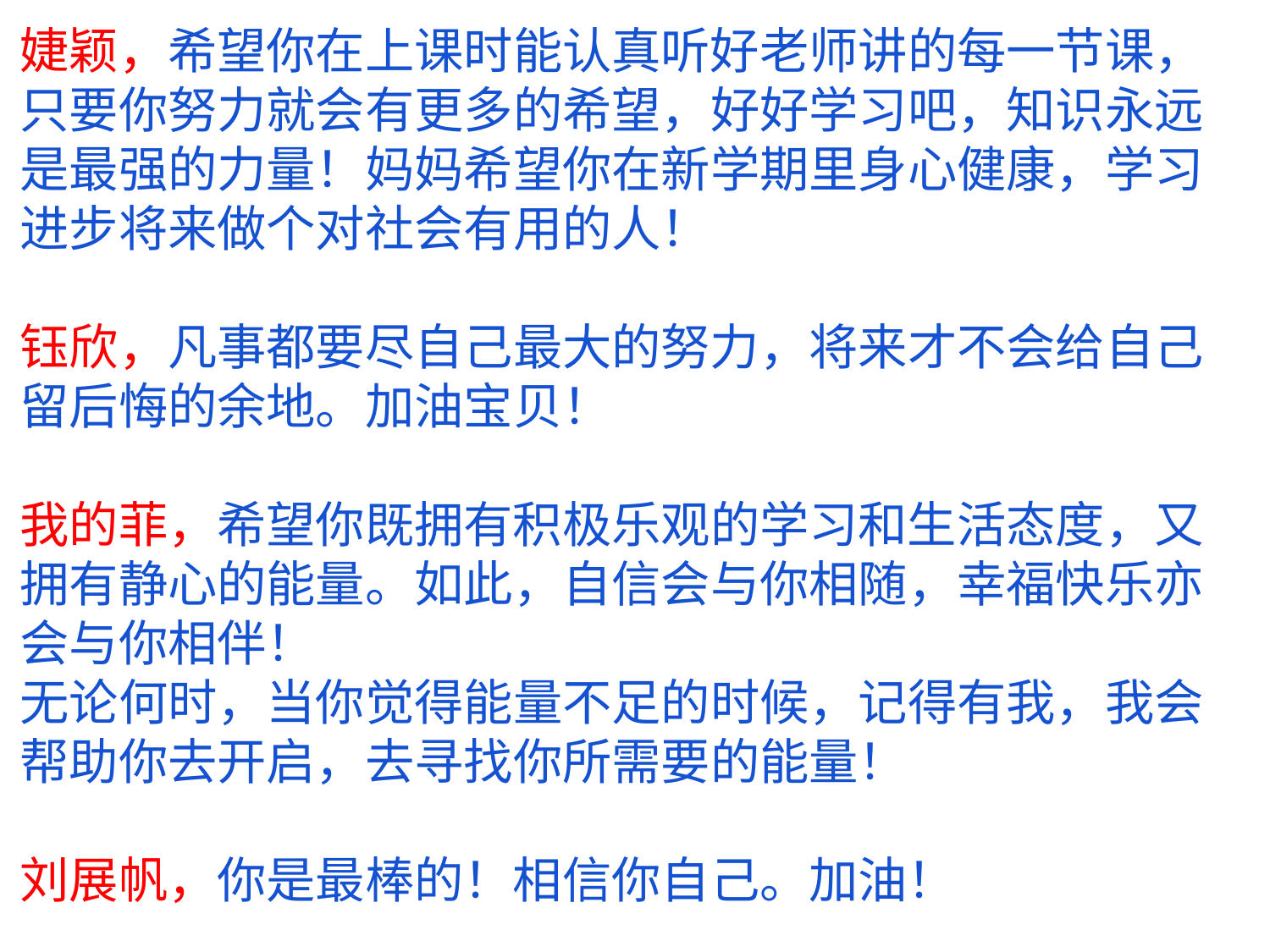

婕颖，希望你在上课时能认真听好老师讲的每一节课，只要你努力就会有更多的希望，好好学习吧，知识永远是最强的力量！妈妈希望你在新学期里身心健康，学习进步将来做个对社会有用的人！

钰欣，凡事都要尽自己最大的努力，将来才不会给自己留后悔的余地。加油宝贝！

我的菲，希望你既拥有积极乐观的学习和生活态度，又拥有静心的能量。如此，自信会与你相随，幸福快乐亦会与你相伴！
无论何时，当你觉得能量不足的时候，记得有我，我会帮助你去开启，去寻找你所需要的能量！

刘展帆，你是最棒的！相信你自己。加油！